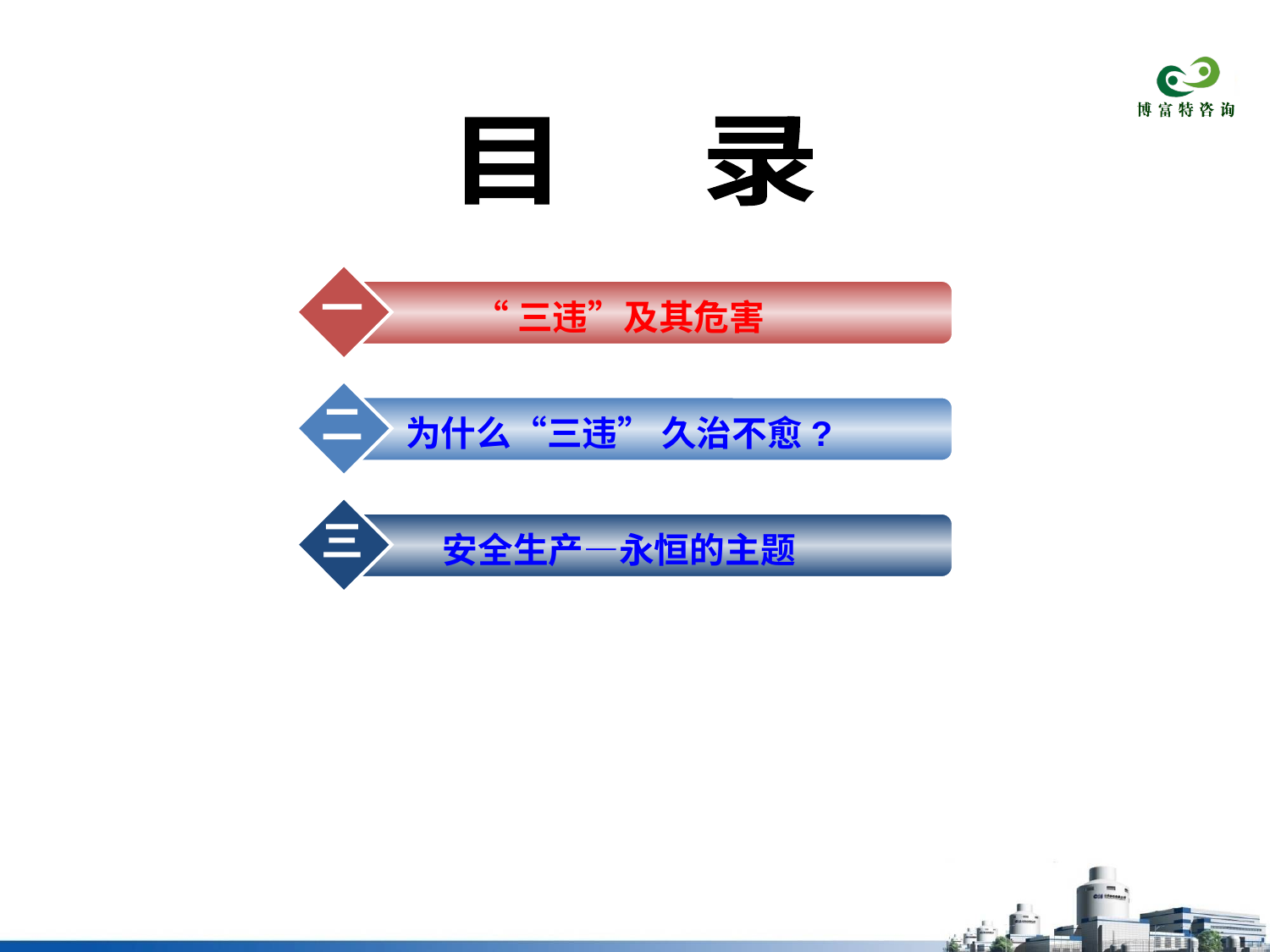

目     录

一

“三违”及其危害

二

为什么“三违” 久治不愈?

三

安全生产—永恒的主题